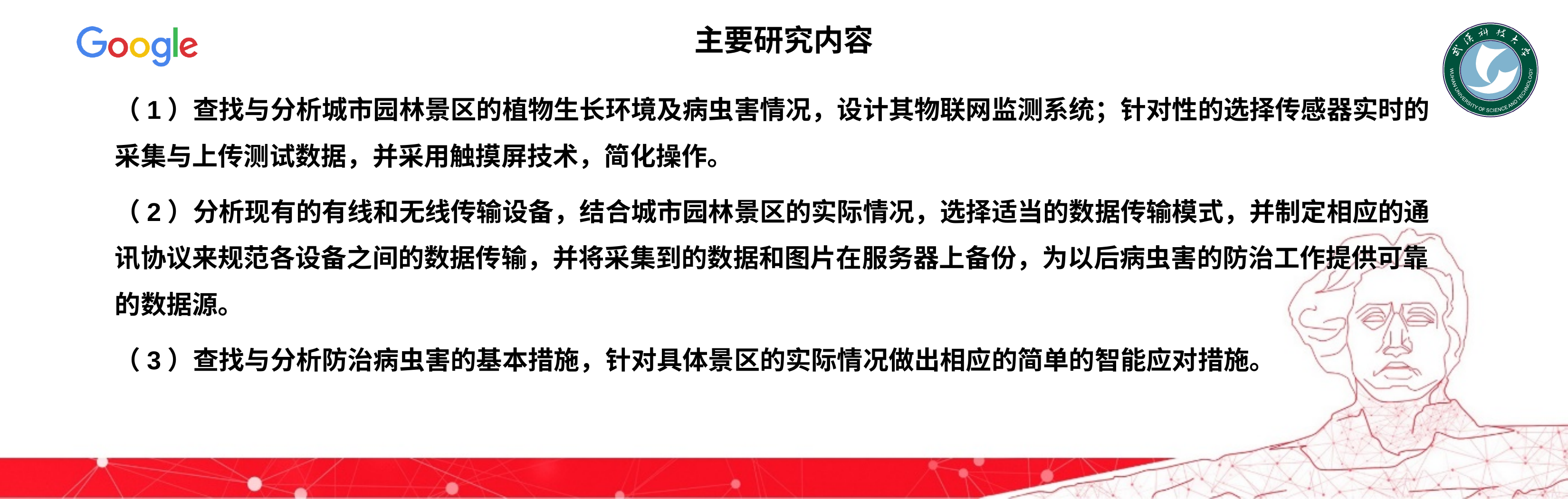

# 主要研究内容
（1）查找与分析城市园林景区的植物生长环境及病虫害情况，设计其物联网监测系统；针对性的选择传感器实时的采集与上传测试数据，并采用触摸屏技术，简化操作。
（2）分析现有的有线和无线传输设备，结合城市园林景区的实际情况，选择适当的数据传输模式，并制定相应的通讯协议来规范各设备之间的数据传输，并将采集到的数据和图片在服务器上备份，为以后病虫害的防治工作提供可靠的数据源。
（3）查找与分析防治病虫害的基本措施，针对具体景区的实际情况做出相应的简单的智能应对措施。